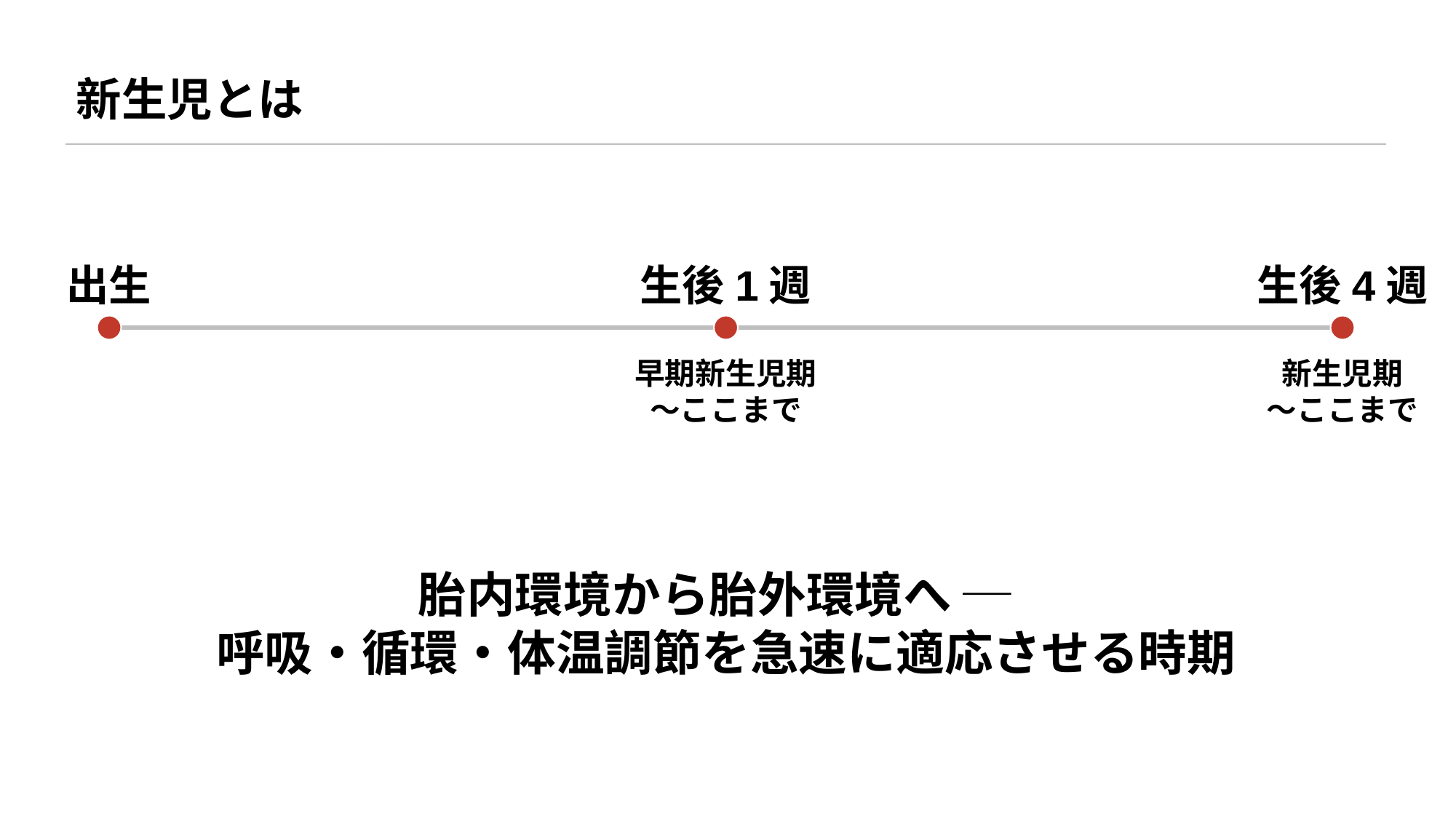

新生児とは

出生
生後1週
生後4週

早期新生児期
〜ここまで
新生児期
〜ここまで
胎内環境から胎外環境へ ─
 呼吸・循環・体温調節を急速に適応させる時期